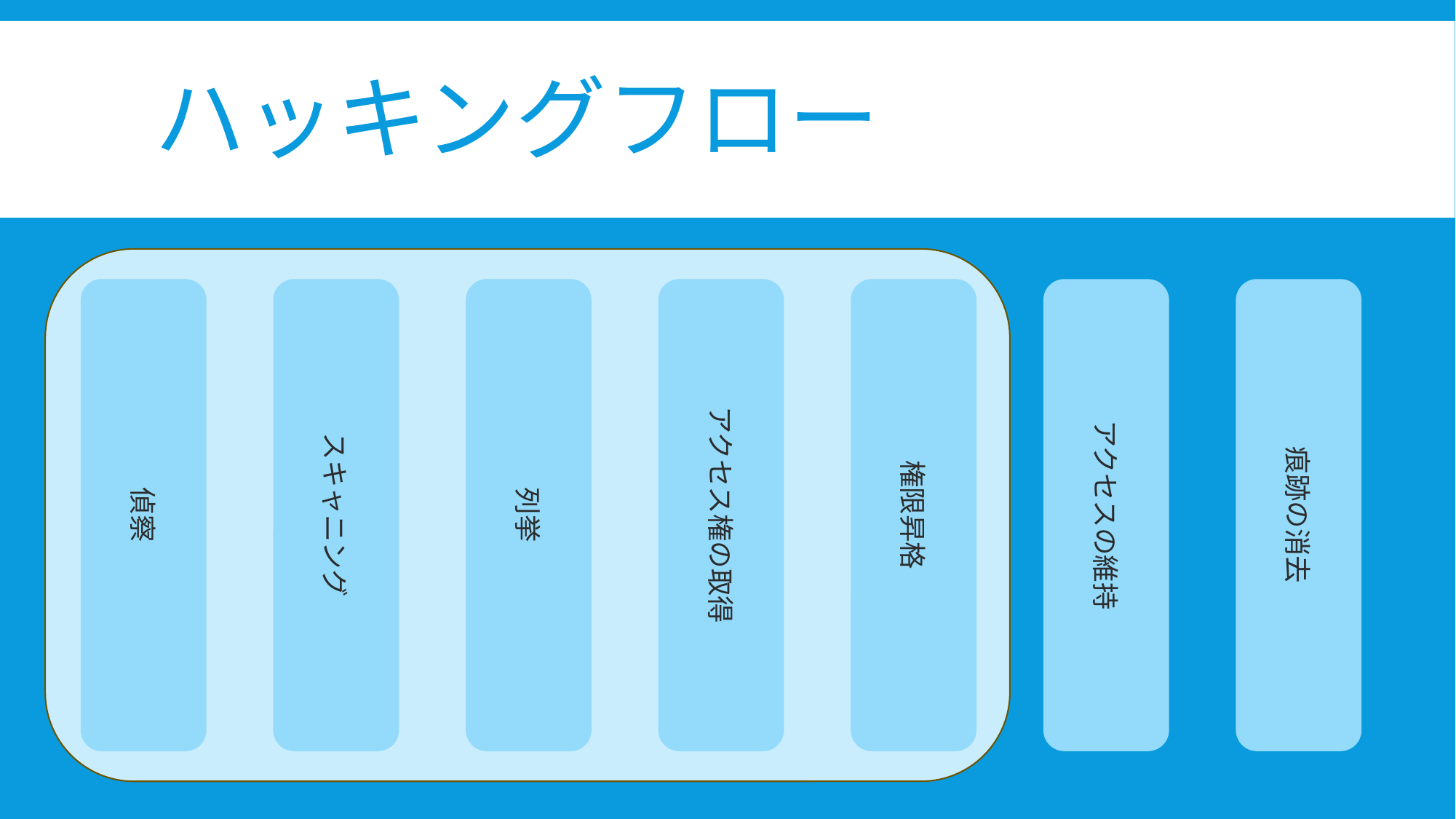

# ハッキングフロー

偵察
スキャニング
列挙
アクセス権の取得
権限昇格
アクセスの維持
痕跡の消去